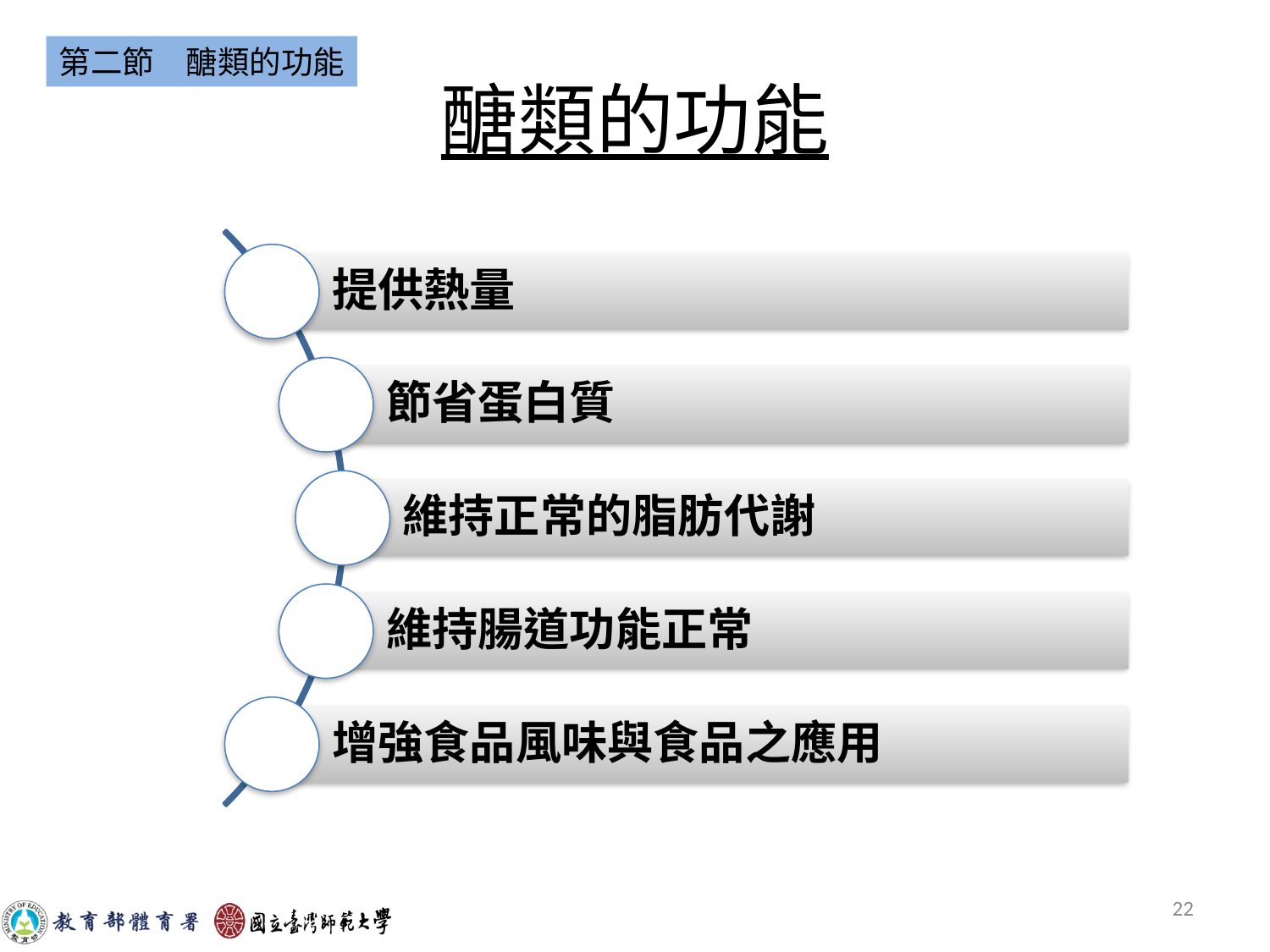

第二節　醣類的功能
# 醣類的功能
提供熱量
節省蛋白質
維持正常的脂肪代謝
維持腸道功能正常
增強食品風味與食品之應用
22